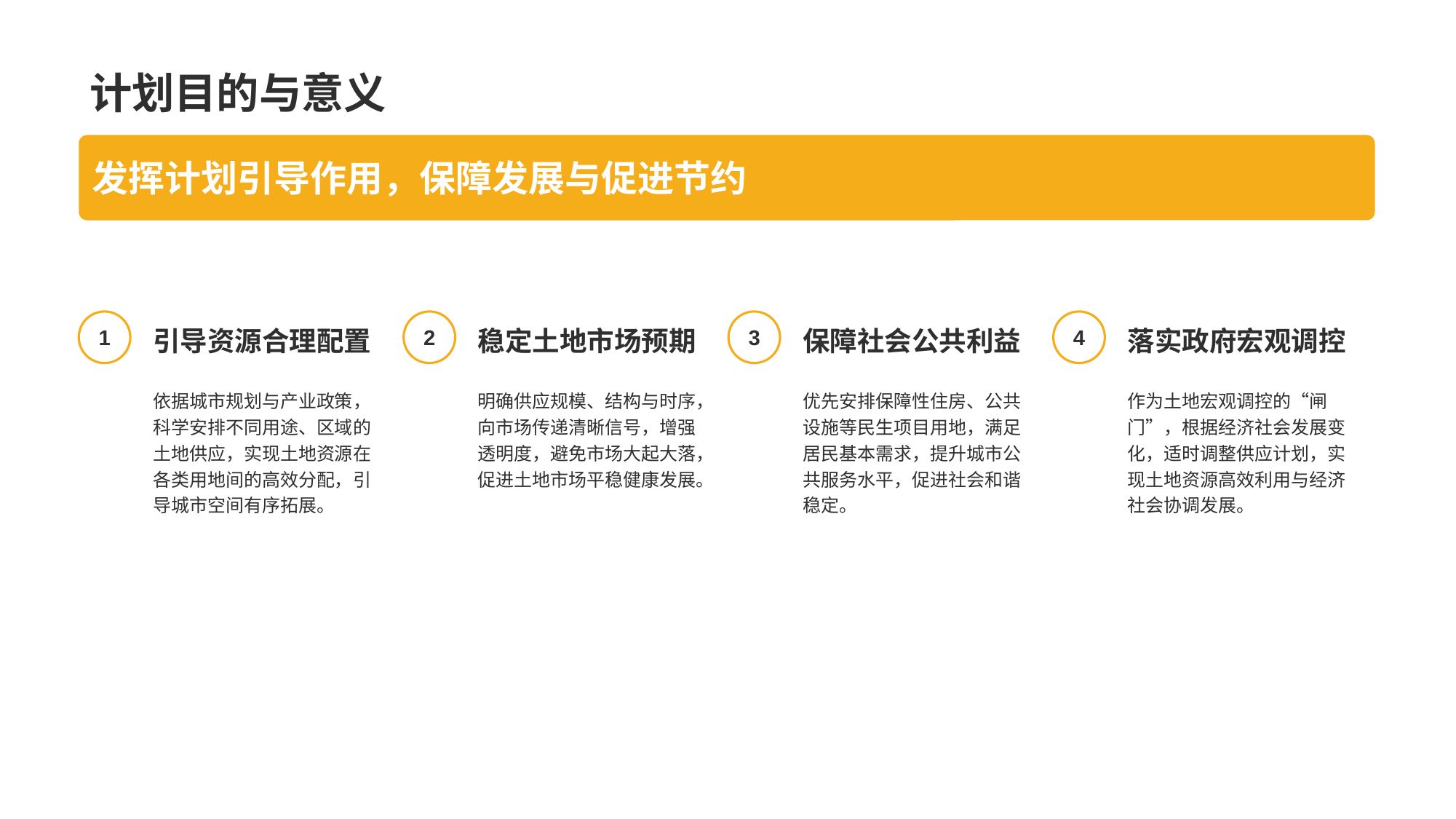

计划目的与意义
发挥计划引导作用，保障发展与促进节约
引导资源合理配置
1
依据城市规划与产业政策，科学安排不同用途、区域的土地供应，实现土地资源在各类用地间的高效分配，引导城市空间有序拓展。
稳定土地市场预期
2
明确供应规模、结构与时序，向市场传递清晰信号，增强透明度，避免市场大起大落，促进土地市场平稳健康发展。
保障社会公共利益
3
优先安排保障性住房、公共设施等民生项目用地，满足居民基本需求，提升城市公共服务水平，促进社会和谐稳定。
落实政府宏观调控
4
作为土地宏观调控的“闸门”，根据经济社会发展变化，适时调整供应计划，实现土地资源高效利用与经济社会协调发展。